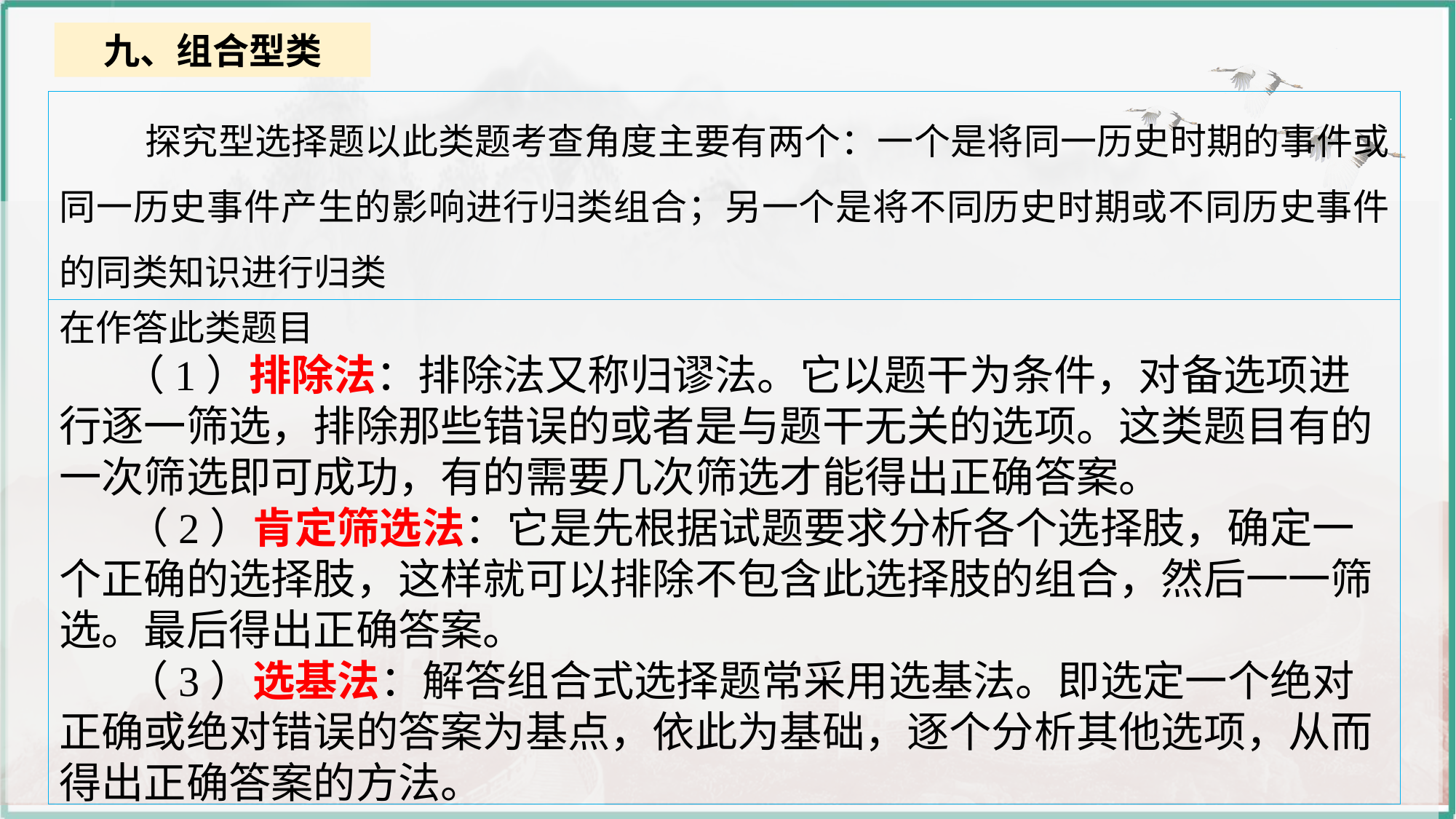

九、组合型类
探究型选择题以此类题考查角度主要有两个：一个是将同一历史时期的事件或同一历史事件产生的影响进行归类组合；另一个是将不同历史时期或不同历史事件的同类知识进行归类
在作答此类题目
      （1）排除法：排除法又称归谬法。它以题干为条件，对备选项进行逐一筛选，排除那些错误的或者是与题干无关的选项。这类题目有的一次筛选即可成功，有的需要几次筛选才能得出正确答案。
      （2）肯定筛选法：它是先根据试题要求分析各个选择肢，确定一个正确的选择肢，这样就可以排除不包含此选择肢的组合，然后一一筛选。最后得出正确答案。
      （3）选基法：解答组合式选择题常采用选基法。即选定一个绝对正确或绝对错误的答案为基点，依此为基础，逐个分析其他选项，从而得出正确答案的方法。